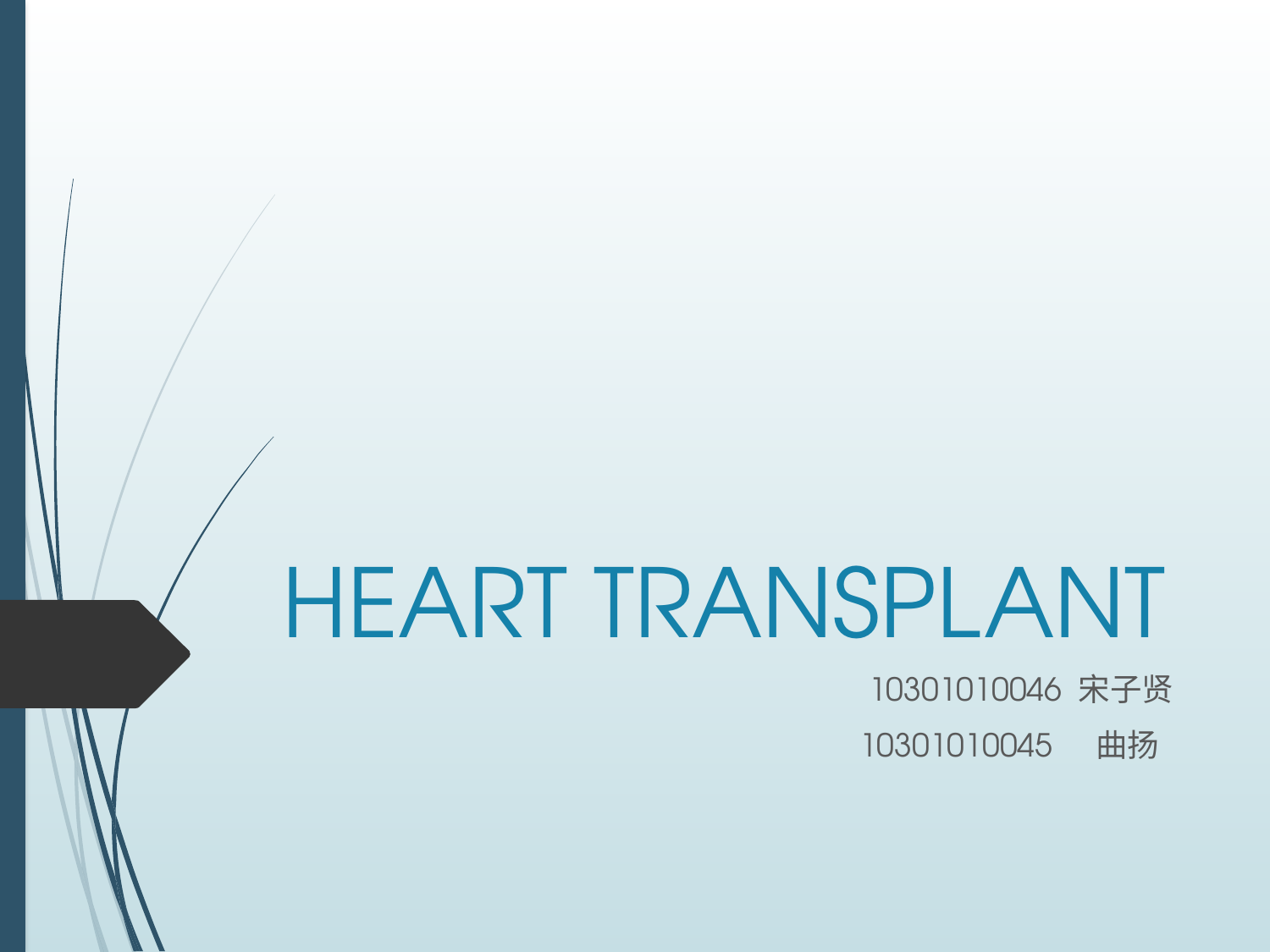

# HEART TRANSPLANT
10301010046 宋子贤
10301010045    曲扬